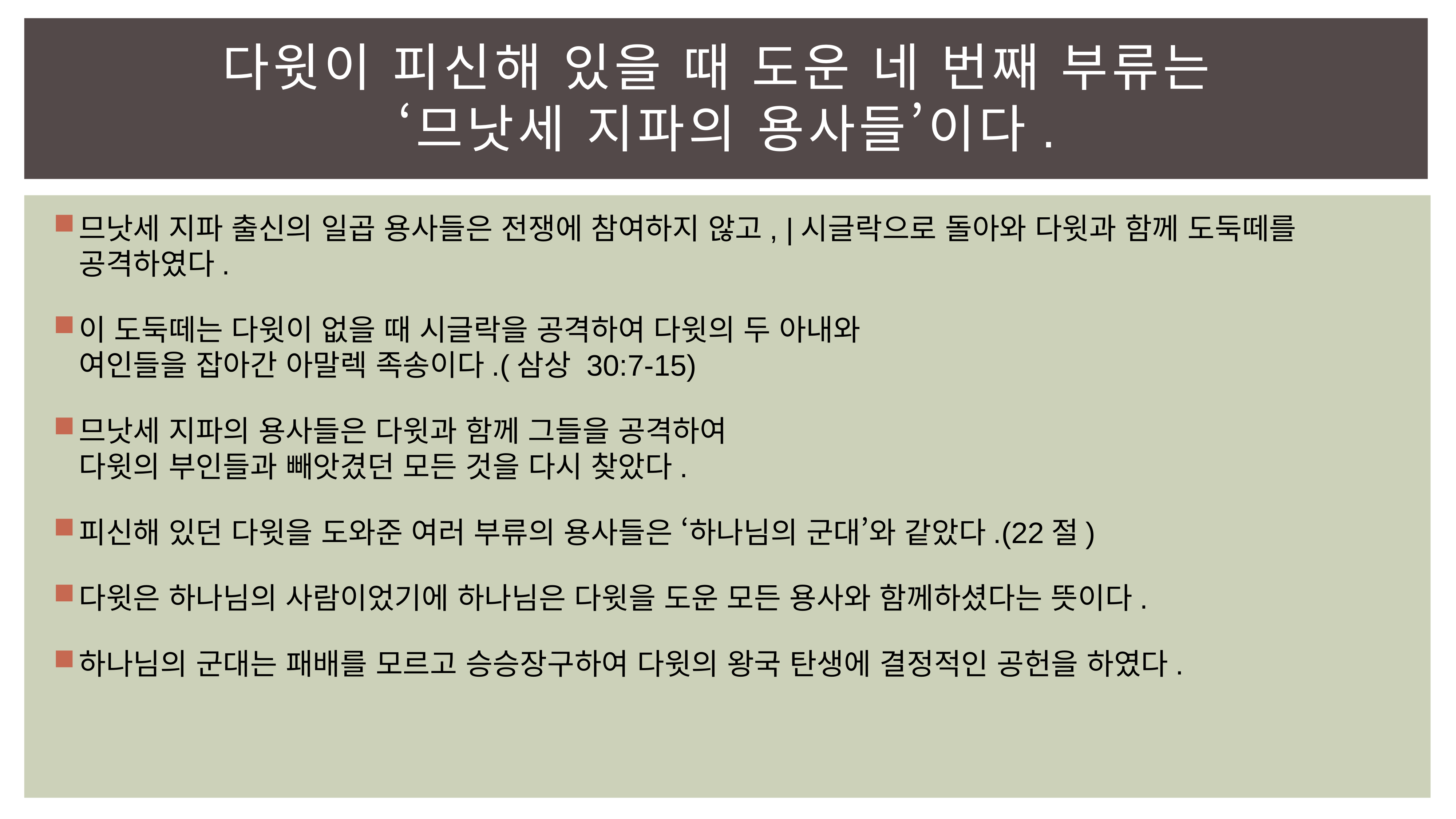

# 다윗이 피신해 있을 때 도운 네 번째 부류는 ‘므낫세 지파의 용사들’이다.

므낫세 지파 출신의 일곱 용사들은 전쟁에 참여하지 않고, |시글락으로 돌아와 다윗과 함께 도둑떼를 공격하였다.
이 도둑떼는 다윗이 없을 때 시글락을 공격하여 다윗의 두 아내와
여인들을 잡아간 아말렉 족송이다.(삼상 30:7-15)
므낫세 지파의 용사들은 다윗과 함께 그들을 공격하여
다윗의 부인들과 빼앗겼던 모든 것을 다시 찾았다.
피신해 있던 다윗을 도와준 여러 부류의 용사들은 ‘하나님의 군대’와 같았다.(22절)
다윗은 하나님의 사람이었기에 하나님은 다윗을 도운 모든 용사와 함께하셨다는 뜻이다.
하나님의 군대는 패배를 모르고 승승장구하여 다윗의 왕국 탄생에 결정적인 공헌을 하였다.